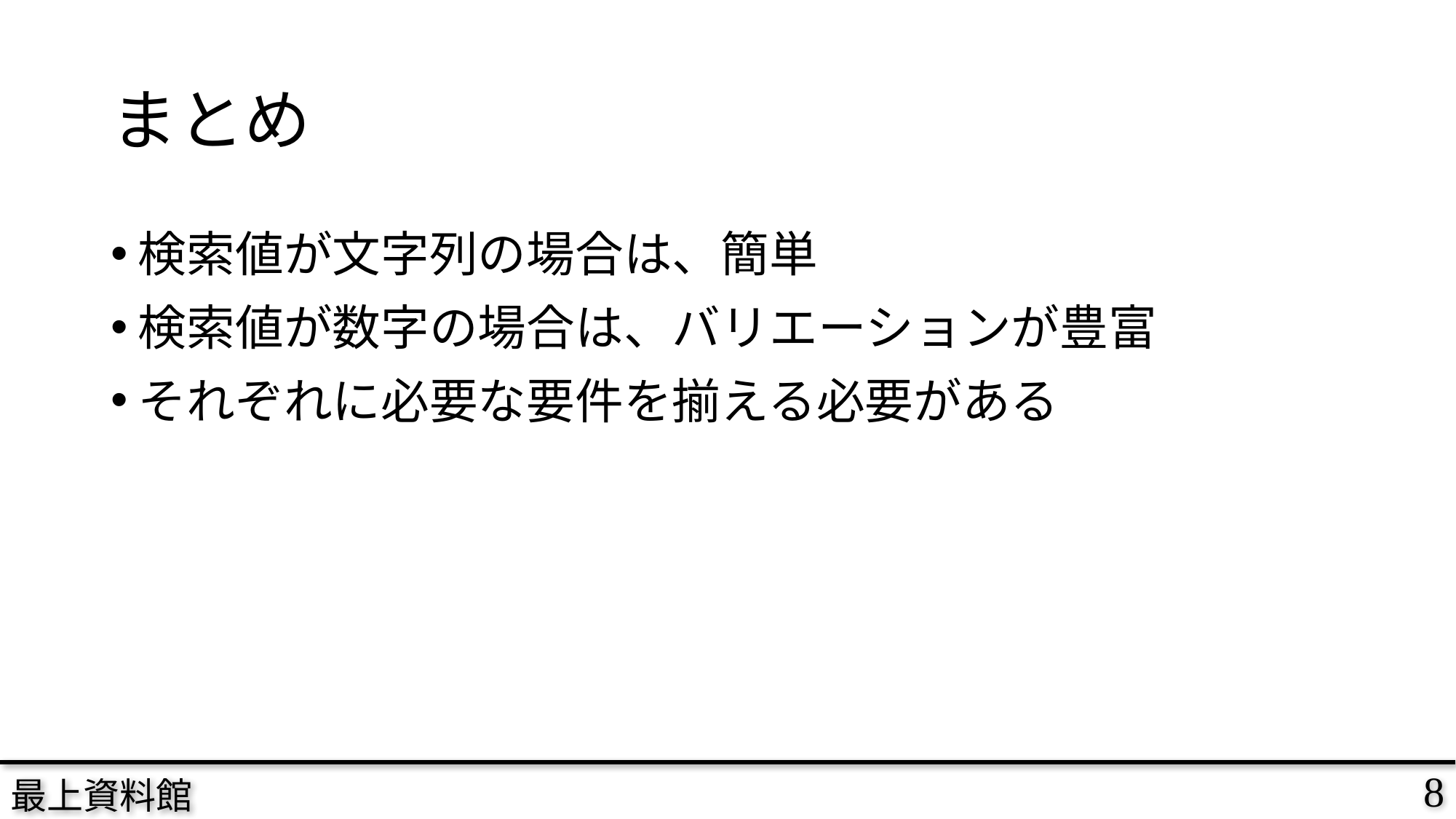

# まとめ
検索値が文字列の場合は、簡単
検索値が数字の場合は、バリエーションが豊富
それぞれに必要な要件を揃える必要がある